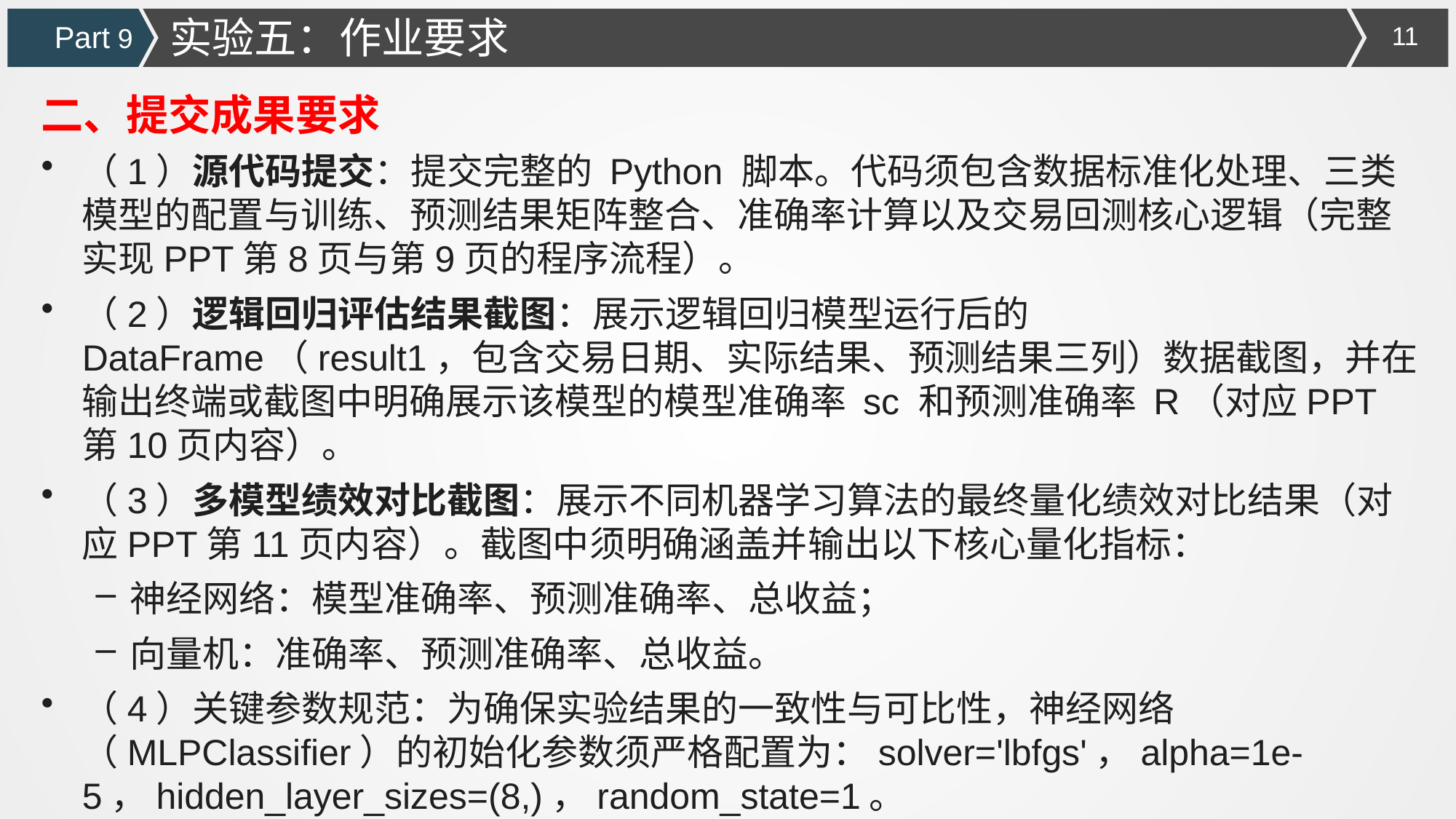

实验五：作业要求
Part 9
二、提交成果要求
（1）源代码提交：提交完整的 Python 脚本。代码须包含数据标准化处理、三类模型的配置与训练、预测结果矩阵整合、准确率计算以及交易回测核心逻辑（完整实现PPT第8页与第9页的程序流程）。
（2）逻辑回归评估结果截图：展示逻辑回归模型运行后的 DataFrame（result1，包含交易日期、实际结果、预测结果三列）数据截图，并在输出终端或截图中明确展示该模型的模型准确率 sc 和预测准确率 R（对应PPT第10页内容）。
（3）多模型绩效对比截图：展示不同机器学习算法的最终量化绩效对比结果（对应PPT第11页内容）。截图中须明确涵盖并输出以下核心量化指标：
神经网络：模型准确率、预测准确率、总收益；
向量机：准确率、预测准确率、总收益。
（4）关键参数规范：为确保实验结果的一致性与可比性，神经网络（MLPClassifier）的初始化参数须严格配置为：solver='lbfgs'，alpha=1e-5，hidden_layer_sizes=(8,)，random_state=1。